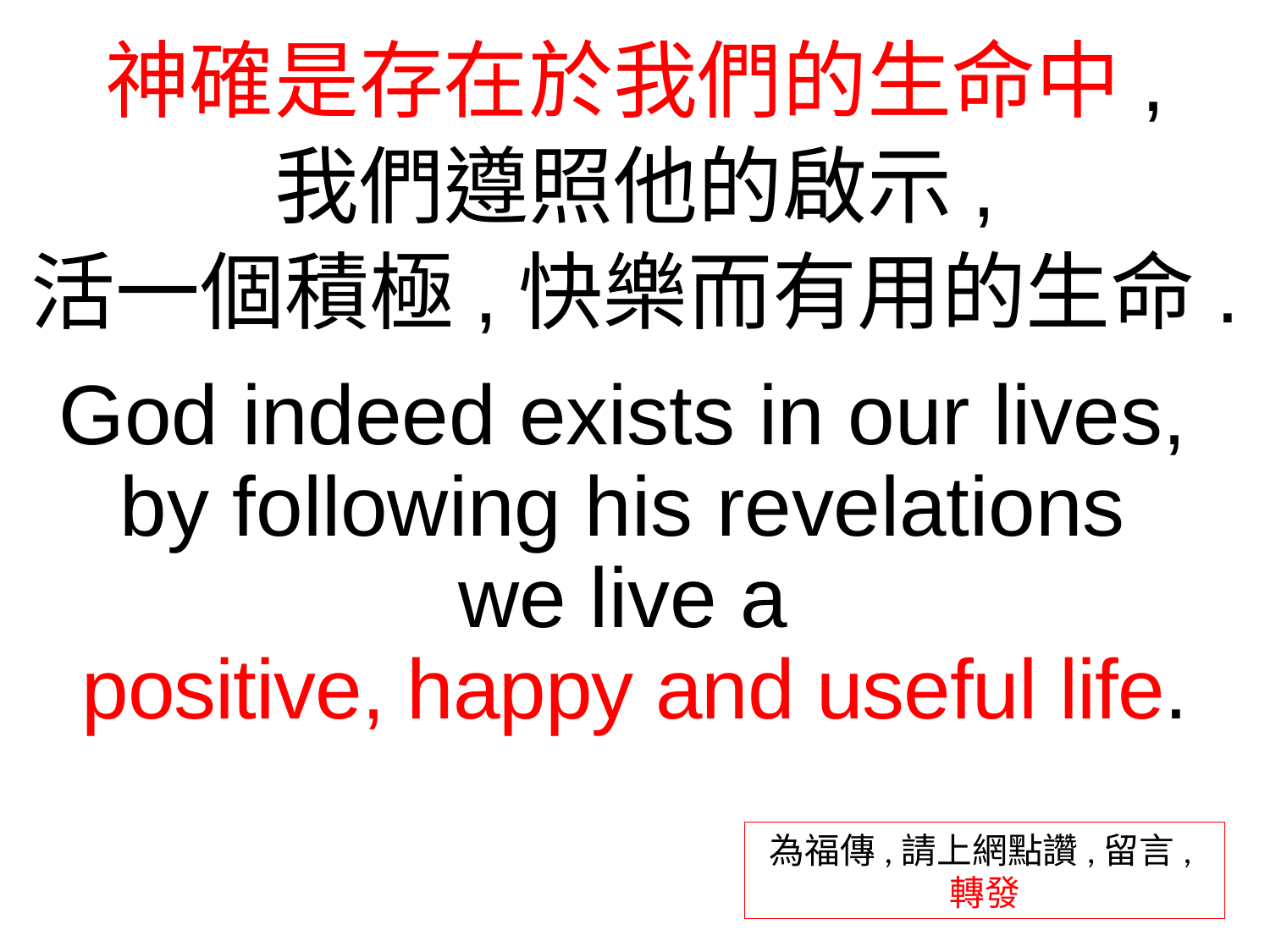

神確是存在於我們的生命中,
我們遵照他的啟示,
活一個積極,快樂而有用的生命.
God indeed exists in our lives,
by following his revelations
we live a
positive, happy and useful life.
為福傳,請上網點讚,留言,轉發